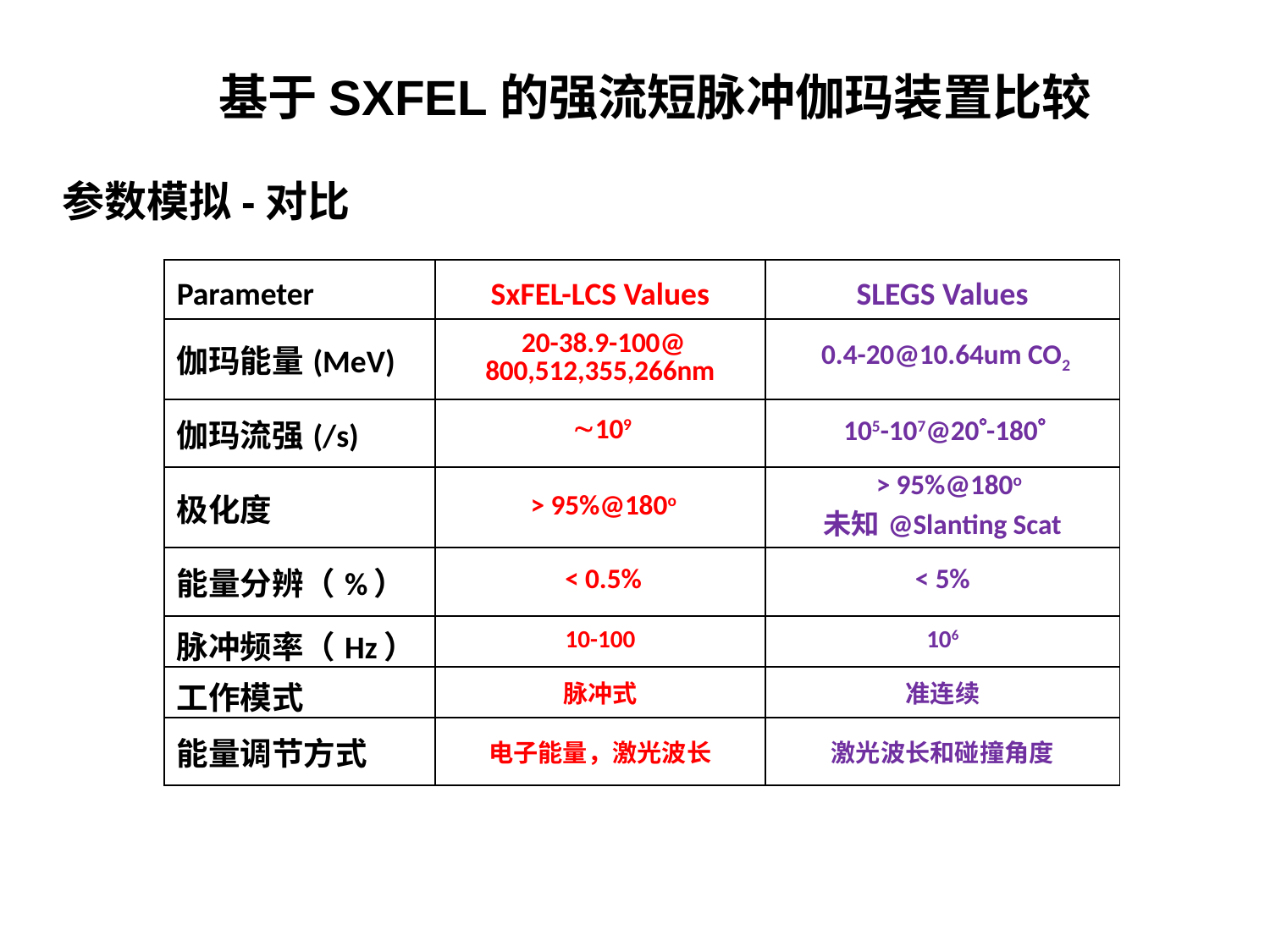

基于SXFEL的强流短脉冲伽玛装置比较
 参数模拟-对比
| Parameter | SxFEL-LCS Values | SLEGS Values |
| --- | --- | --- |
| 伽玛能量(MeV) | 20-38.9-100@ 800,512,355,266nm | 0.4-20@10.64um CO2 |
| 伽玛流强(/s) | ∼109 | 105-107@20°-180° |
| 极化度 | > 95%@180o | > 95%@180o 未知@Slanting Scat |
| 能量分辨（%） | < 0.5% | < 5% |
| 脉冲频率（Hz） | 10-100 | 106 |
| 工作模式 | 脉冲式 | 准连续 |
| 能量调节方式 | 电子能量，激光波长 | 激光波长和碰撞角度 |